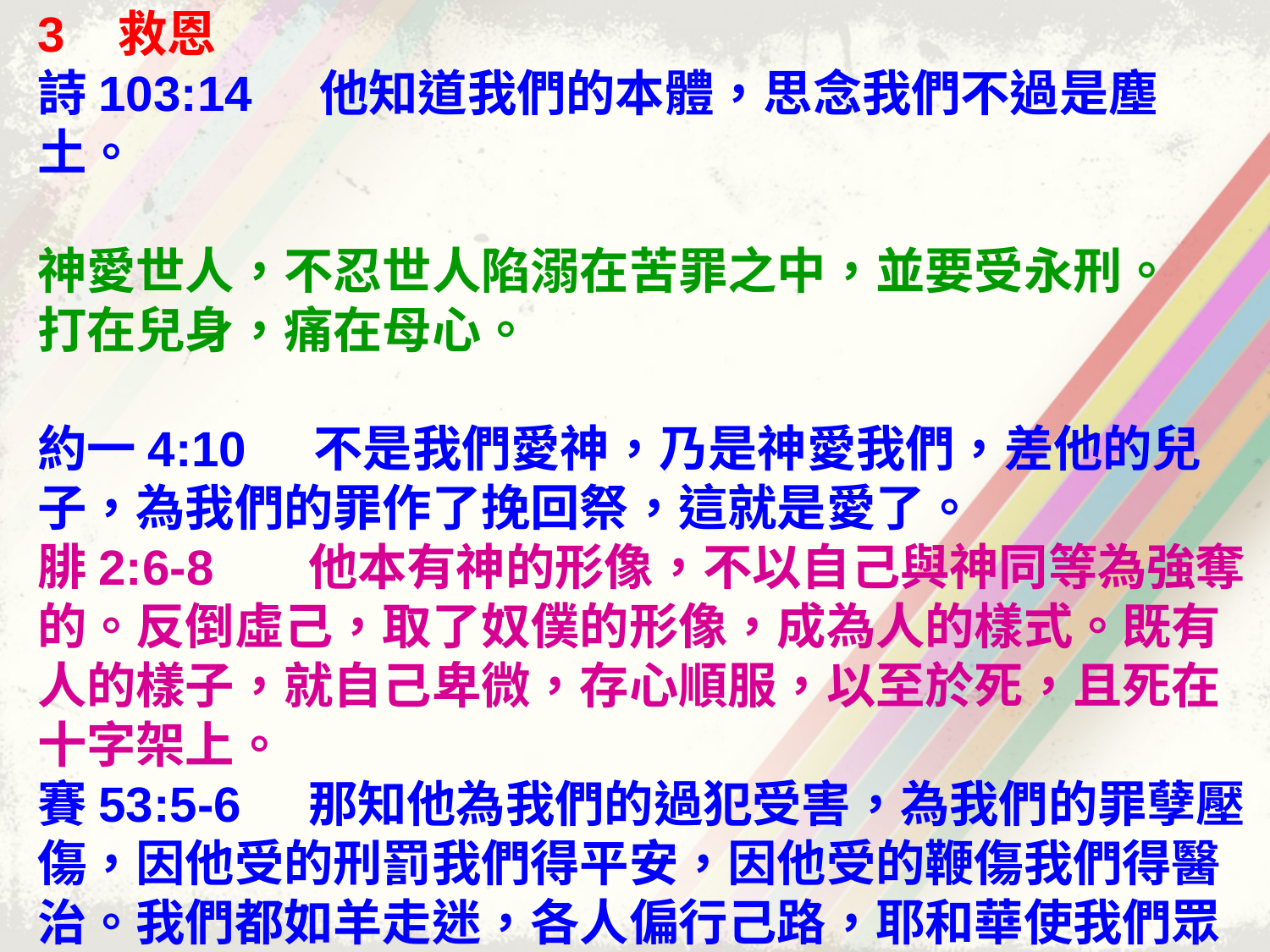

3   救恩
詩103:14    他知道我們的本體，思念我們不過是塵土。

神愛世人，不忍世人陷溺在苦罪之中，並要受永刑。      打在兒身，痛在母心。

約一4:10    不是我們愛神，乃是神愛我們，差他的兒子，為我們的罪作了挽回祭，這就是愛了。
腓2:6-8      他本有神的形像，不以自己與神同等為強奪的。反倒虛己，取了奴僕的形像，成為人的樣式。既有人的樣子，就自己卑微，存心順服，以至於死，且死在十字架上。
賽53:5-6    那知他為我們的過犯受害，為我們的罪孽壓傷，因他受的刑罰我們得平安，因他受的鞭傷我們得醫治。我們都如羊走迷，各人偏行己路，耶和華使我們眾人的罪孽都歸在他身上。